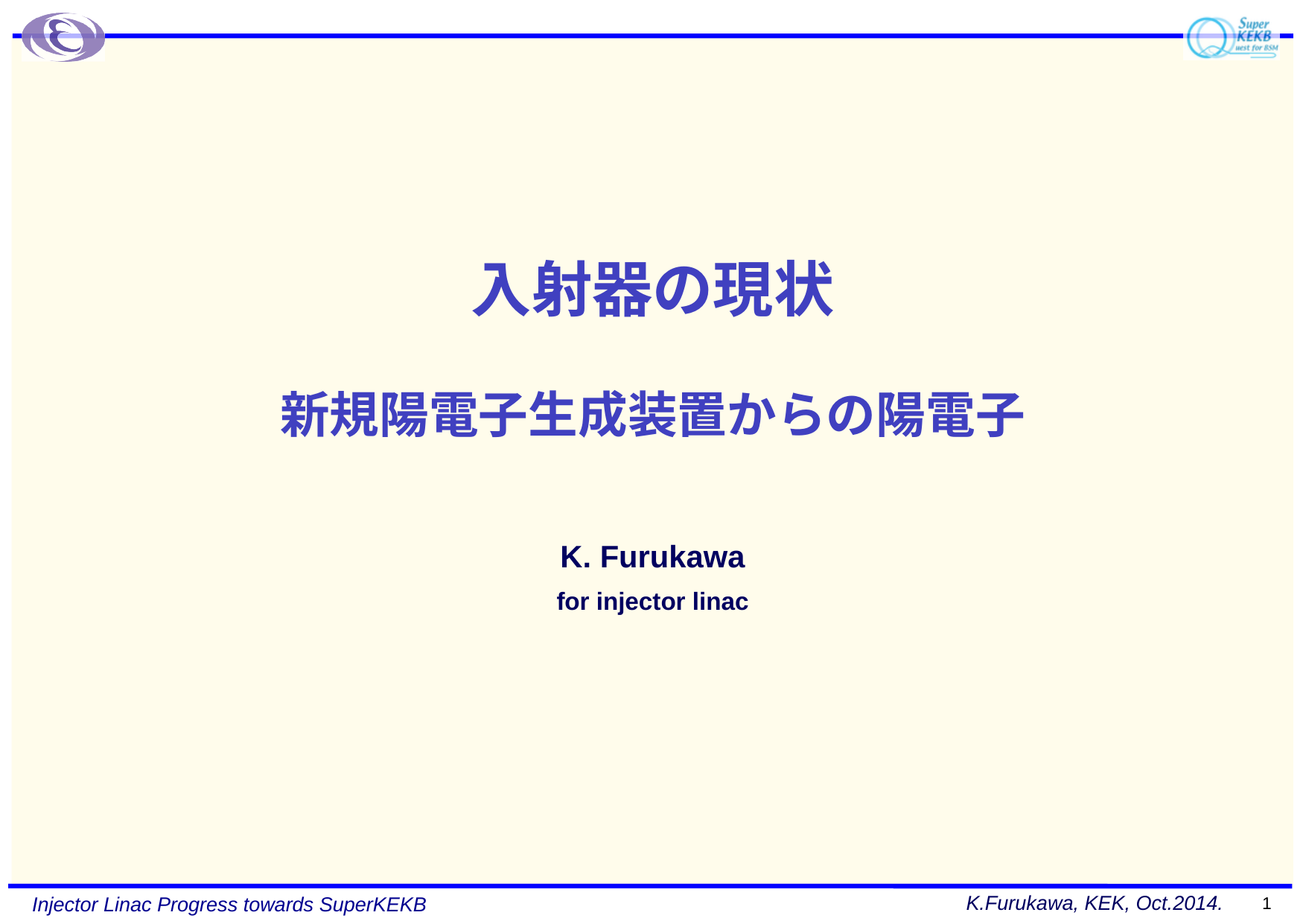

# 入射器の現状 新規陽電子生成装置からの陽電子
K. Furukawa
for injector linac
1